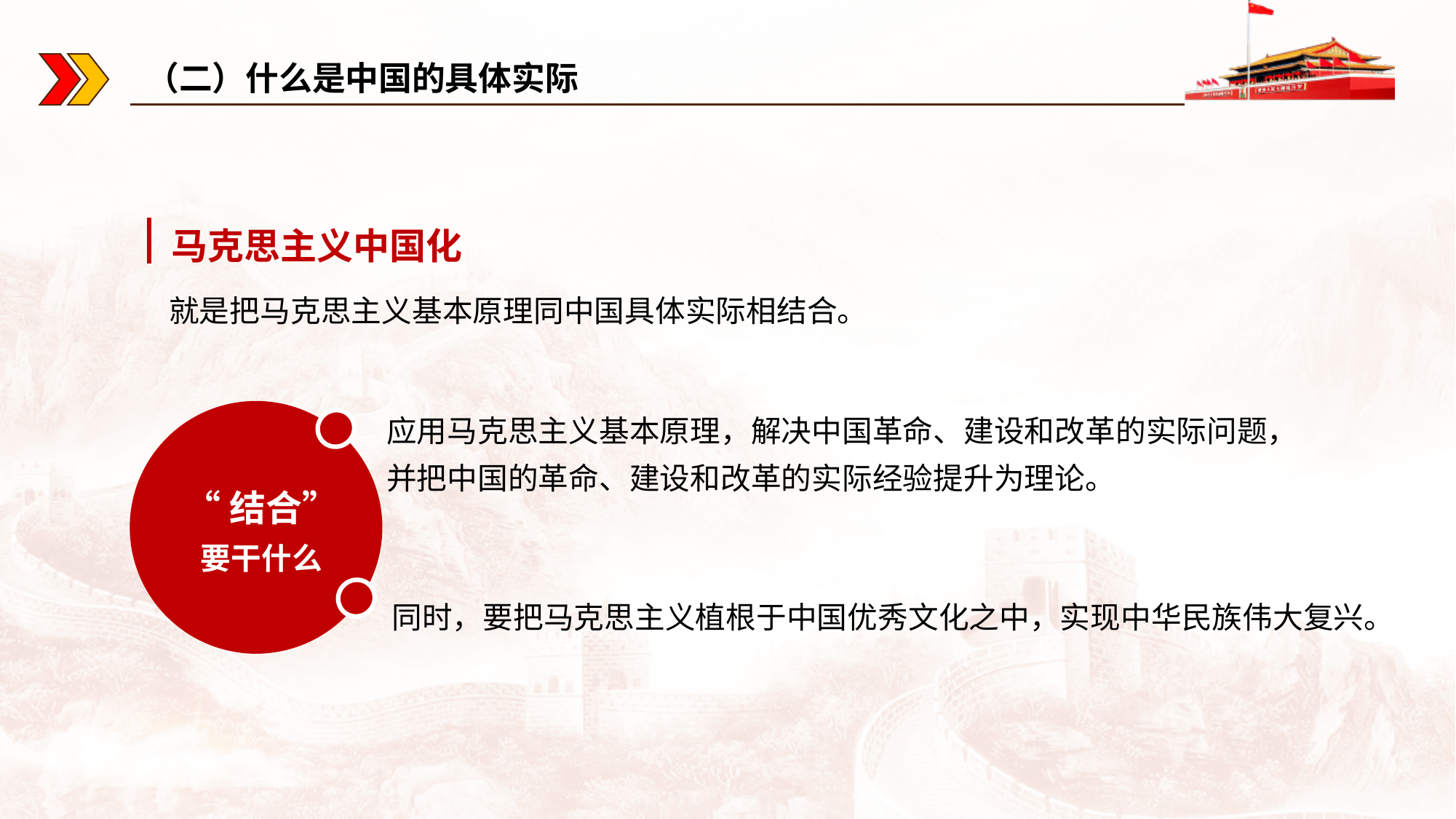

（二）什么是中国的具体实际
马克思主义中国化
就是把马克思主义基本原理同中国具体实际相结合。
应用马克思主义基本原理，解决中国革命、建设和改革的实际问题，并把中国的革命、建设和改革的实际经验提升为理论。

“结合”
要干什么
同时，要把马克思主义植根于中国优秀文化之中，实现中华民族伟大复兴。